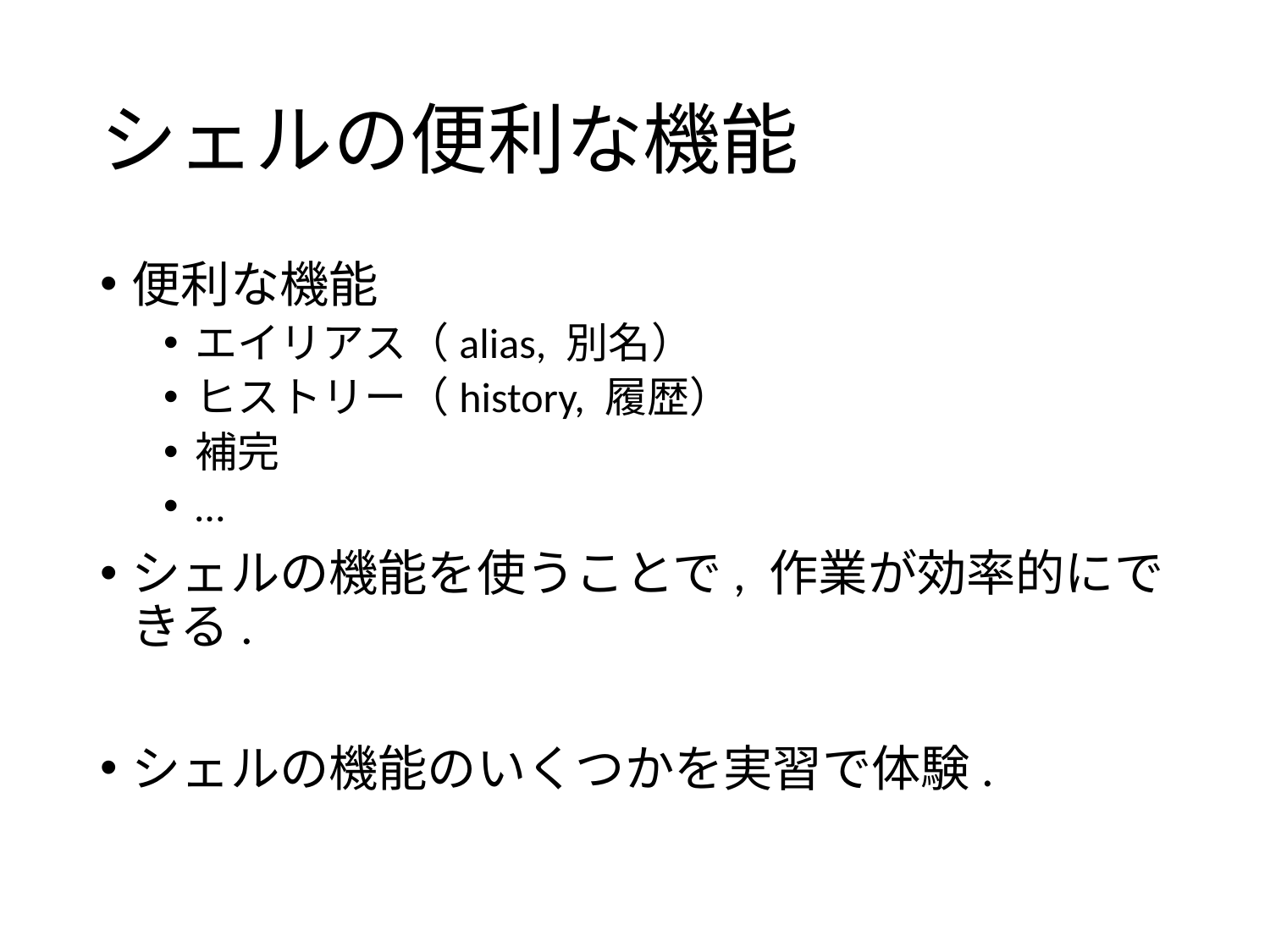

# シェルの便利な機能
便利な機能
エイリアス（alias, 別名）
ヒストリー（history, 履歴）
補完
…
シェルの機能を使うことで, 作業が効率的にできる.

シェルの機能のいくつかを実習で体験.